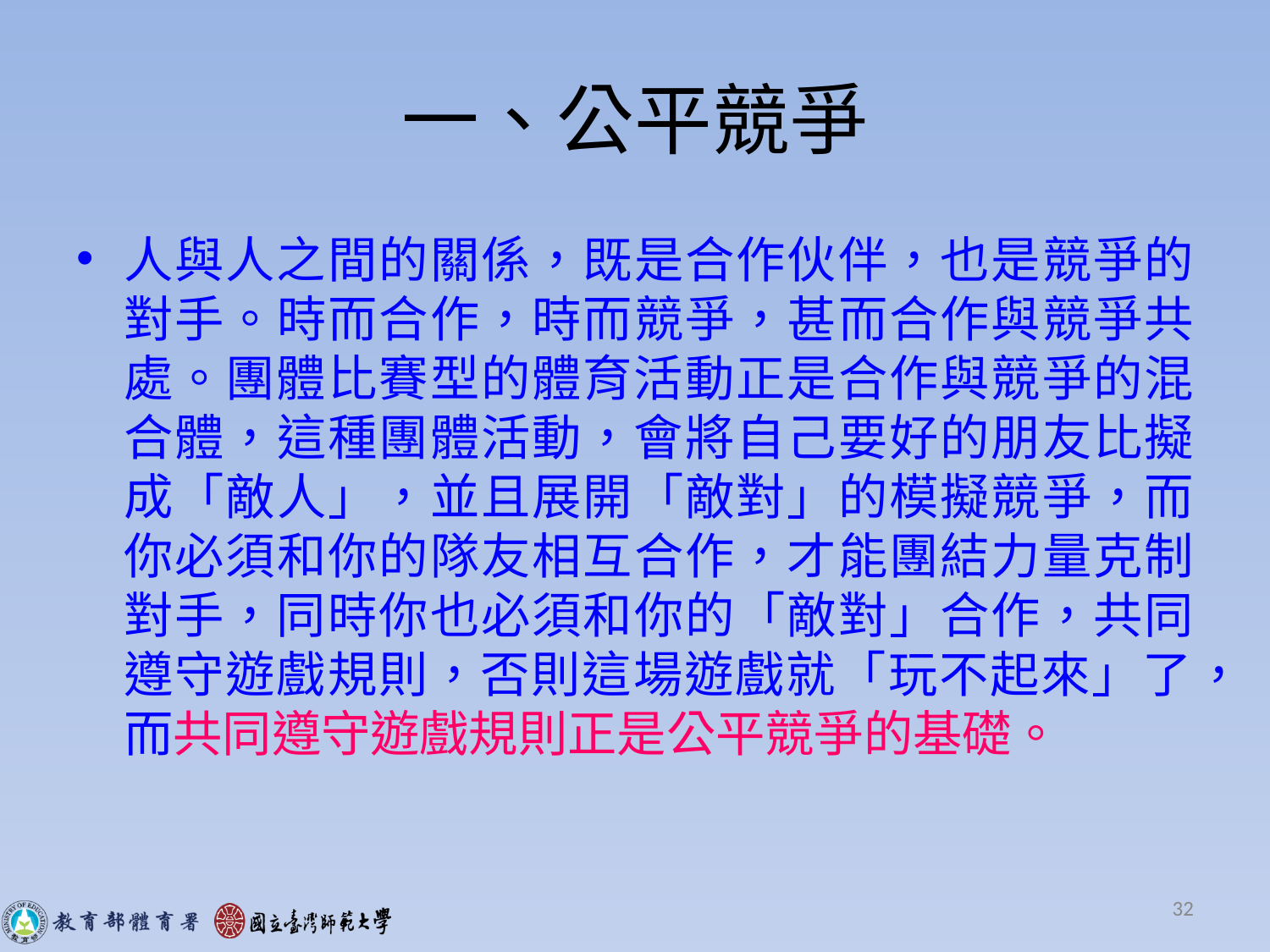

# 一、公平競爭
人與人之間的關係，既是合作伙伴，也是競爭的對手。時而合作，時而競爭，甚而合作與競爭共處。團體比賽型的體育活動正是合作與競爭的混合體，這種團體活動，會將自己要好的朋友比擬成「敵人」，並且展開「敵對」的模擬競爭，而你必須和你的隊友相互合作，才能團結力量克制對手，同時你也必須和你的「敵對」合作，共同遵守遊戲規則，否則這場遊戲就「玩不起來」了，而共同遵守遊戲規則正是公平競爭的基礎。
32